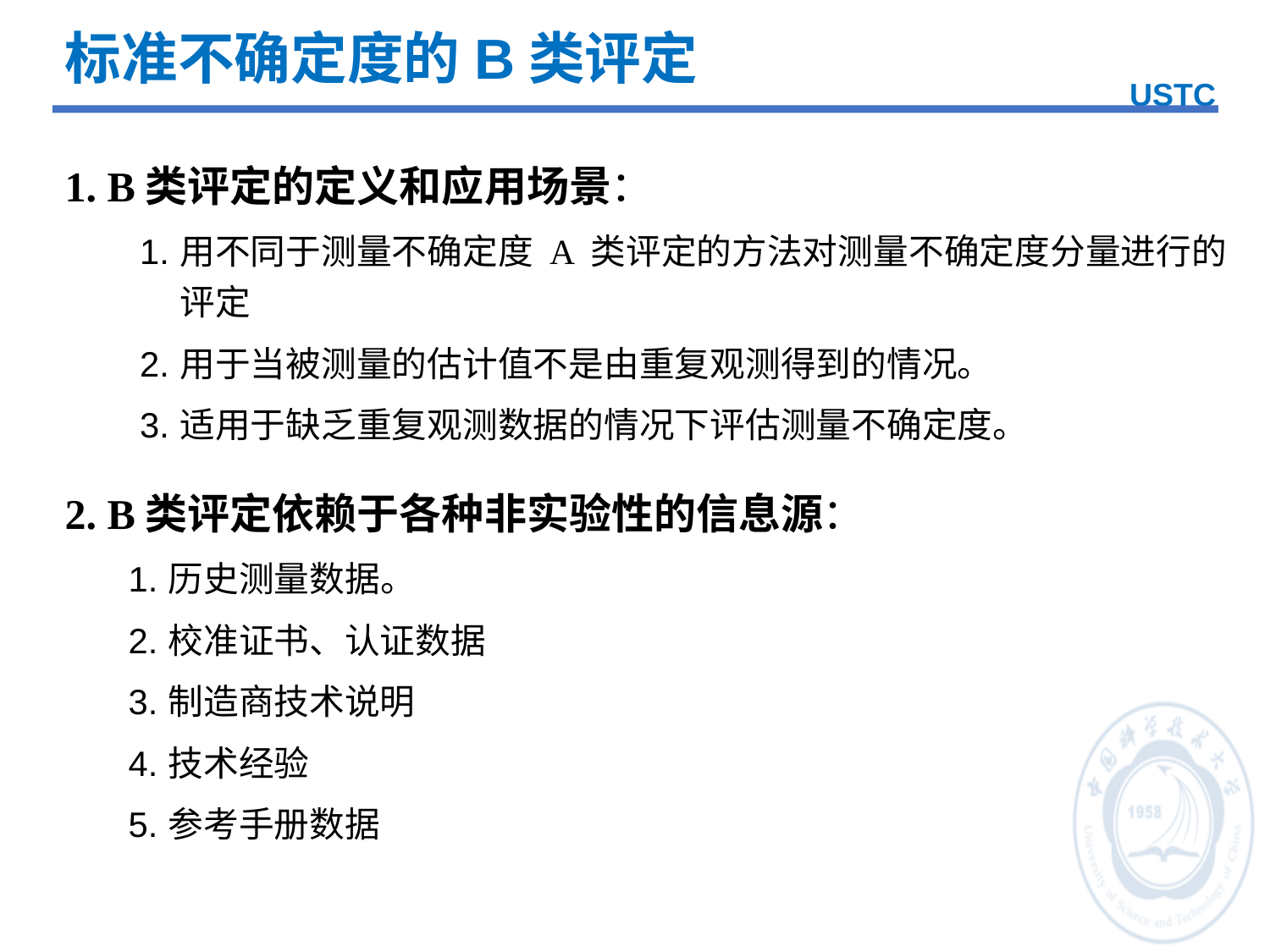

标准不确定度的B类评定
USTC

 B类评定的定义和应用场景：
用不同于测量不确定度 A 类评定的方法对测量不确定度分量进行的评定
用于当被测量的估计值不是由重复观测得到的情况。
适用于缺乏重复观测数据的情况下评估测量不确定度。
 B类评定依赖于各种非实验性的信息源：
历史测量数据。
校准证书、认证数据
制造商技术说明
技术经验
参考手册数据